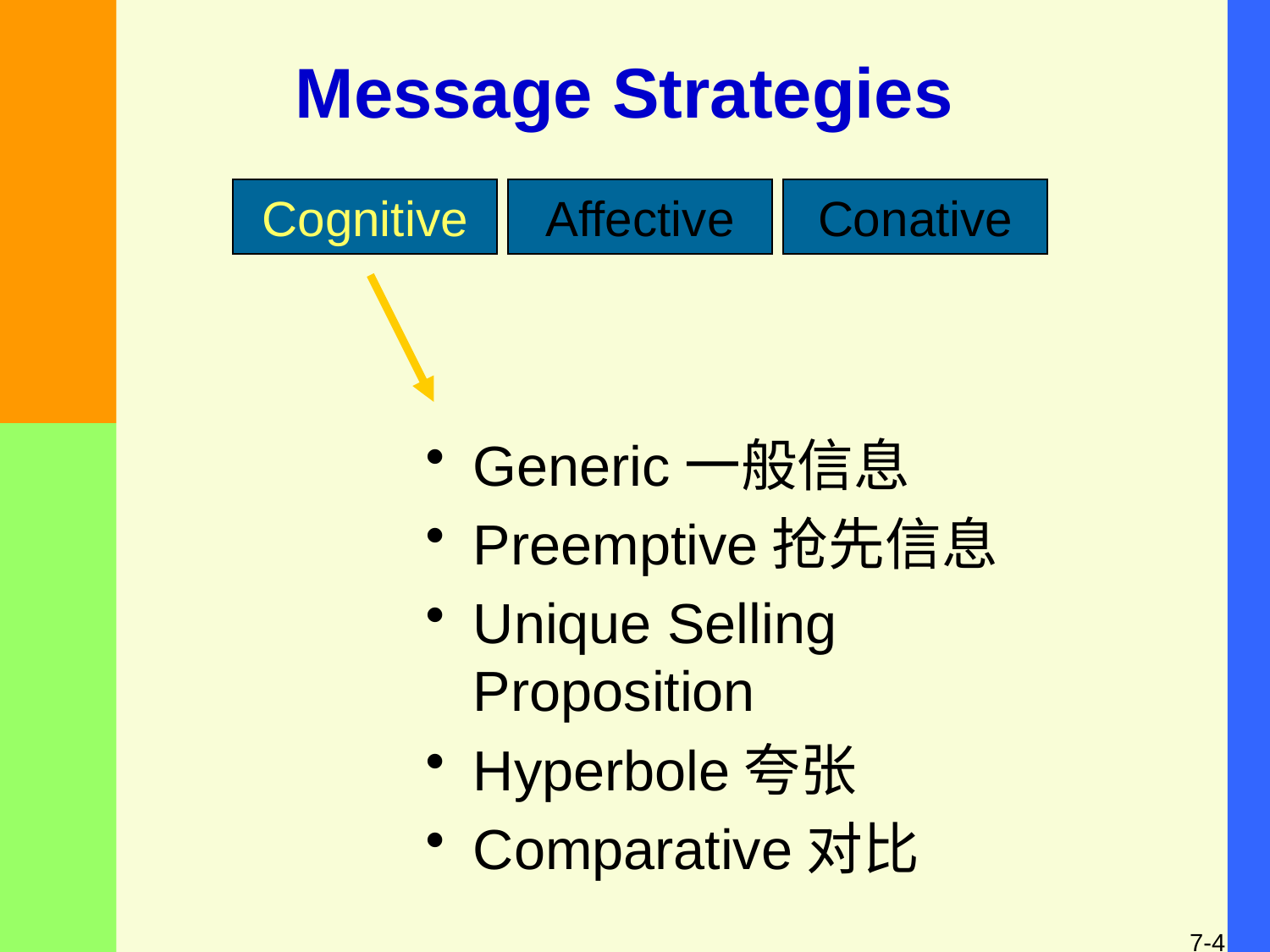

# Message Strategies
Cognitive
Affective
Conative

Generic一般信息
Preemptive抢先信息
Unique Selling Proposition
Hyperbole夸张
Comparative对比
7-4